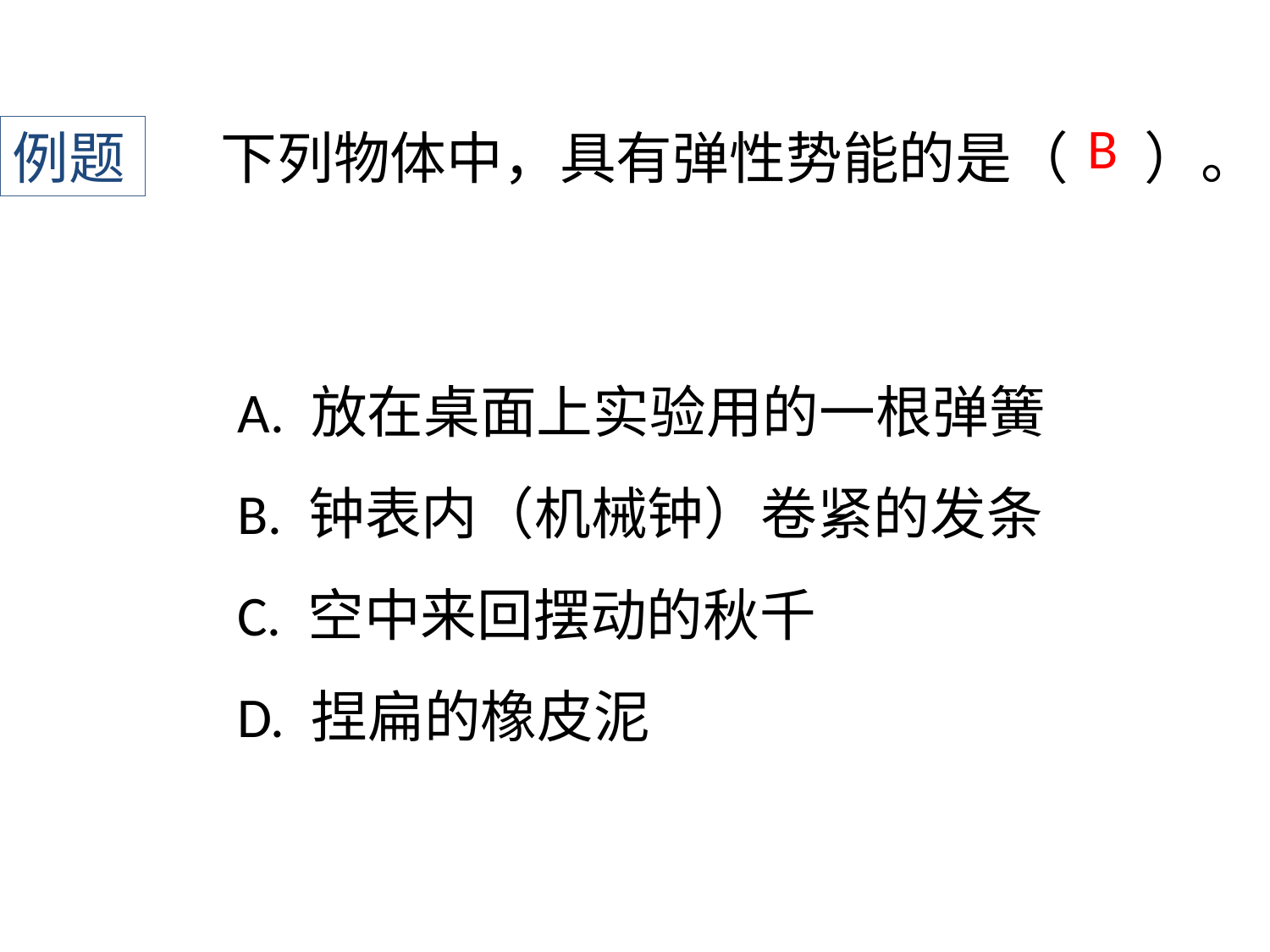

B
例题
﻿下列物体中，具有弹性势能的是（      ）。
A. 放在桌面上实验用的一根弹簧
B. 钟表内（机械钟）卷紧的发条
C. 空中来回摆动的秋千
D. 捏扁的橡皮泥